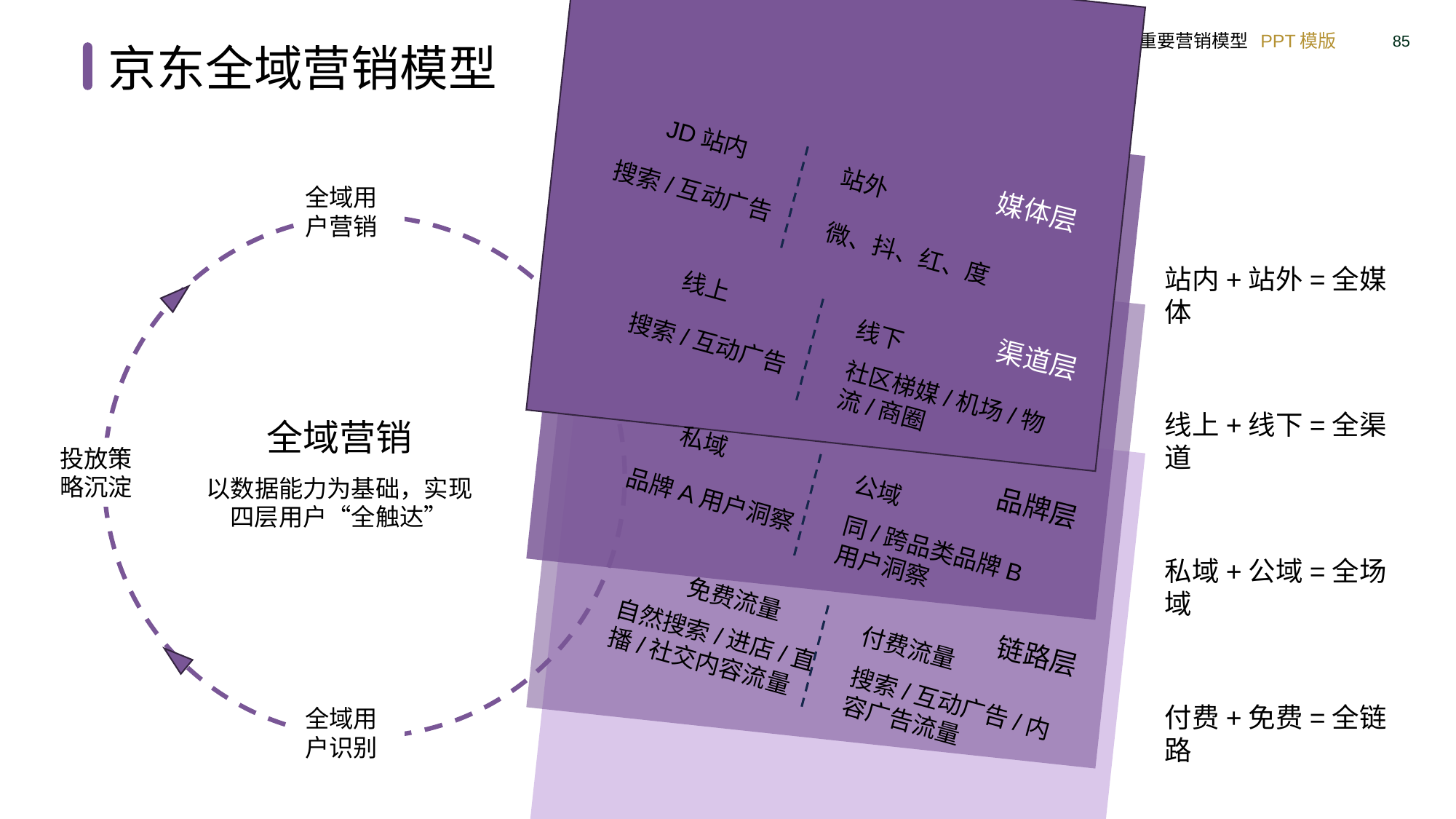

京东全域营销模型

JD站内
搜索/互动广告
站外
微、抖、红、度
全域用户营销

全域营销

以数据能力为基础，实现四层用户“全触达”
投放策略沉淀

全域用户识别
媒体层
站内+站外=全媒体

线上
搜索/互动广告
线下
社区梯媒/机场/物流/商圈
渠道层
线上+线下=全渠道

私域
品牌A用户洞察
公域
同/跨品类品牌B用户洞察
品牌层
私域+公域=全场域
免费流量
自然搜索/进店/直播/社交内容流量
付费流量
搜索/互动广告/内容广告流量
链路层
付费+免费=全链路